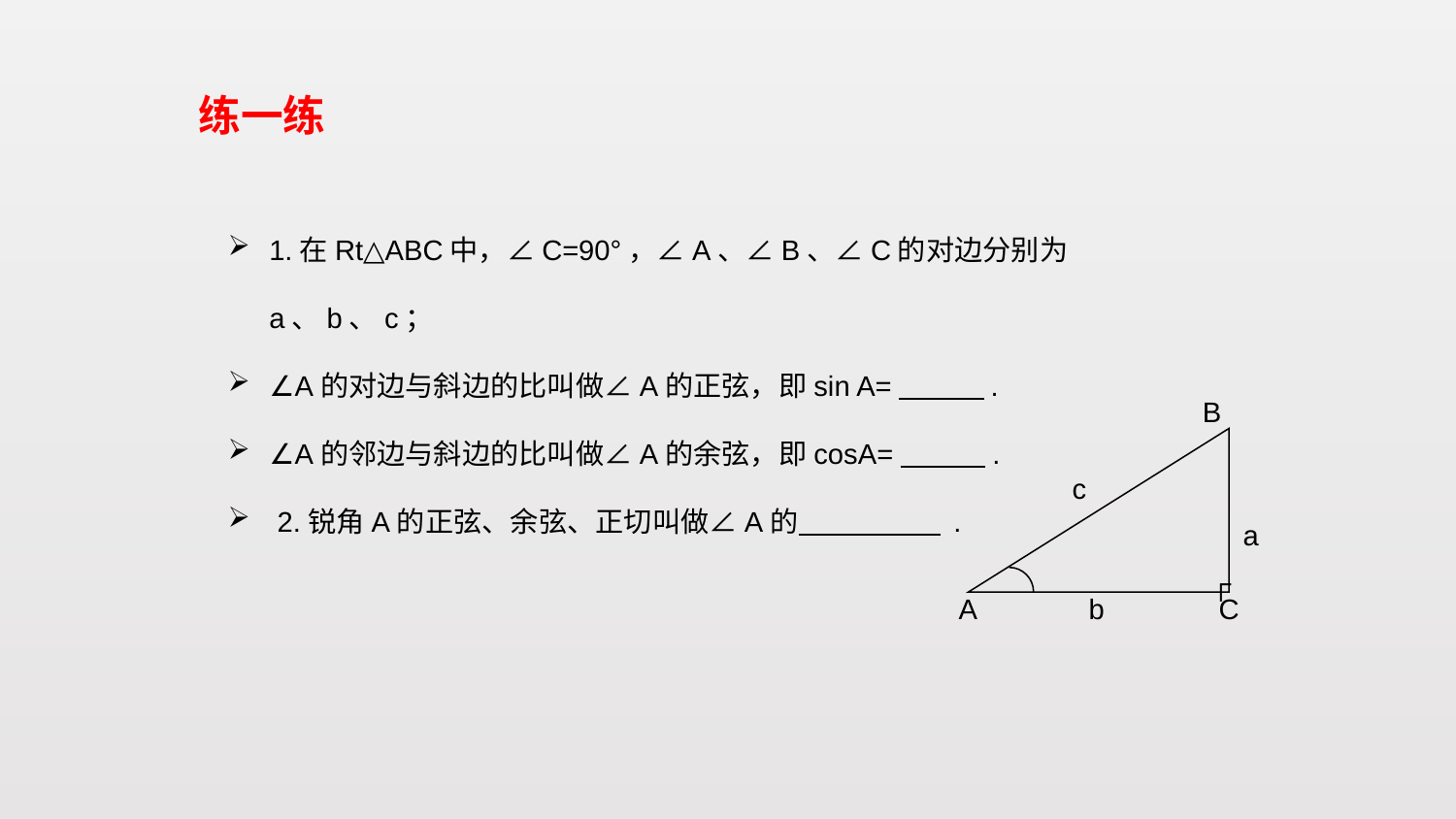

练一练
1.在Rt△ABC中，∠C=90°，∠A、∠B、∠C的对边分别为a、b、c；
∠A的对边与斜边的比叫做∠A的正弦，即sin A=　　　.
∠A的邻边与斜边的比叫做∠A的余弦，即cosA=　　　.
 2.锐角A的正弦、余弦、正切叫做∠A的　　　　　 .
B

a
┌

A
C
b
c